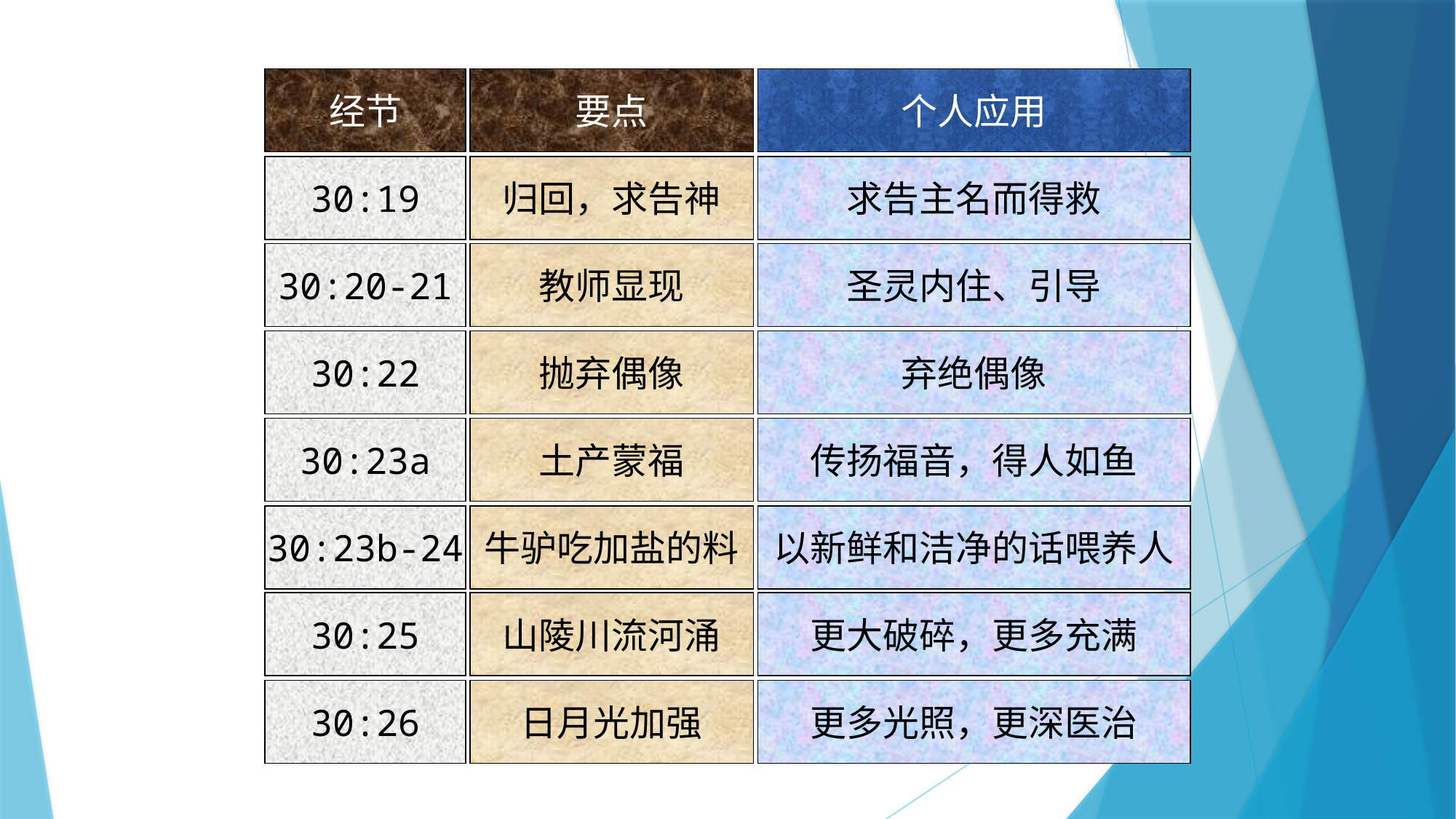

经节
要点
个人应用
30:19
归回，求告神
求告主名而得救
30:20-21
教师显现
圣灵内住、引导
30:22
抛弃偶像
弃绝偶像
30:23a
土产蒙福
传扬福音，得人如鱼
30:23b-24
牛驴吃加盐的料
以新鲜和洁净的话喂养人
30:25
山陵川流河涌
更大破碎，更多充满
30:26
日月光加强
更多光照，更深医治